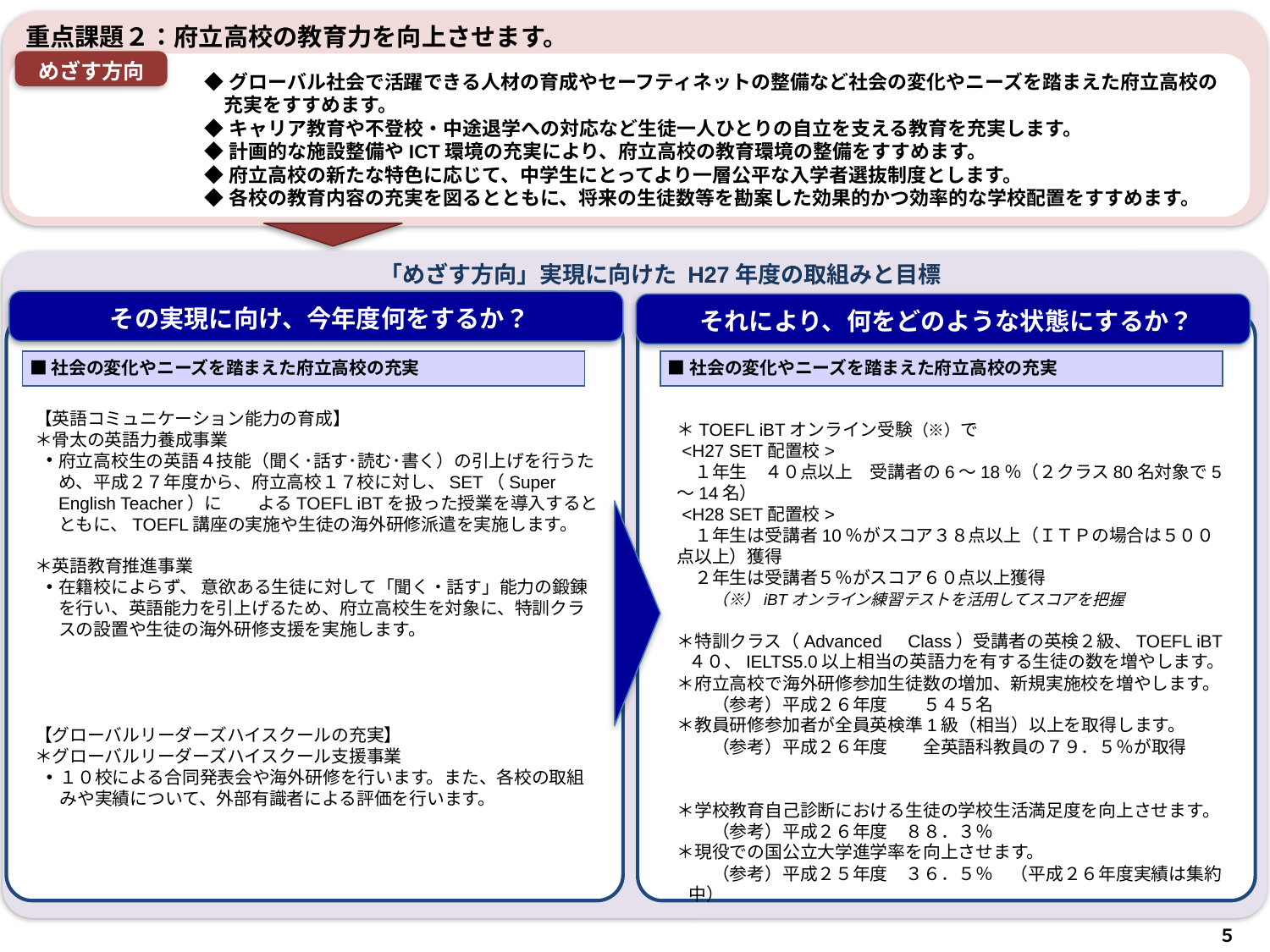

重点課題２：府立高校の教育力を向上させます。
めざす方向
◆グローバル社会で活躍できる人材の育成やセーフティネットの整備など社会の変化やニーズを踏まえた府立高校の
　充実をすすめます。
◆キャリア教育や不登校・中途退学への対応など生徒一人ひとりの自立を支える教育を充実します。
◆計画的な施設整備やICT環境の充実により、府立高校の教育環境の整備をすすめます。
◆府立高校の新たな特色に応じて、中学生にとってより一層公平な入学者選抜制度とします。
◆各校の教育内容の充実を図るとともに、将来の生徒数等を勘案した効果的かつ効率的な学校配置をすすめます。

　　 「めざす方向」実現に向けた H27年度の取組みと目標
その実現に向け、今年度何をするか？
それにより、何をどのような状態にするか？

■社会の変化やニーズを踏まえた府立高校の充実
■社会の変化やニーズを踏まえた府立高校の充実

＊TOEFL iBTオンライン受験（※）で
 <H27 SET配置校>
　１年生　４０点以上　受講者の6～18％（２クラス80名対象で5～14名）
 <H28 SET配置校>
　１年生は受講者10％がスコア３８点以上（ＩＴＰの場合は５００点以上）獲得
　２年生は受講者５％がスコア６０点以上獲得
　　（※）iBTオンライン練習テストを活用してスコアを把握

＊特訓クラス（Advanced　Class）受講者の英検２級、TOEFL iBT４０、IELTS5.0以上相当の英語力を有する生徒の数を増やします。
＊府立高校で海外研修参加生徒数の増加、新規実施校を増やします。
　　（参考）平成２６年度　　５４５名
＊教員研修参加者が全員英検準1級（相当）以上を取得します。
　　（参考）平成２６年度　　全英語科教員の７９．５％が取得

＊学校教育自己診断における生徒の学校生活満足度を向上させます。
　　（参考）平成２６年度　８８．３％
＊現役での国公立大学進学率を向上させます。
　　（参考）平成２５年度　３６．５％　（平成２６年度実績は集約中）

【英語コミュニケーション能力の育成】
＊骨太の英語力養成事業
府立高校生の英語４技能（聞く･話す･読む･書く）の引上げを行うため、平成２７年度から、府立高校１７校に対し、SET（Super English Teacher）に　　よるTOEFL iBTを扱った授業を導入するとともに、TOEFL講座の実施や生徒の海外研修派遣を実施します。

＊英語教育推進事業
在籍校によらず、 意欲ある生徒に対して「聞く・話す」能力の鍛錬を行い、英語能力を引上げるため、府立高校生を対象に、特訓クラスの設置や生徒の海外研修支援を実施します。

【グローバルリーダーズハイスクールの充実】
＊グローバルリーダーズハイスクール支援事業
１０校による合同発表会や海外研修を行います。また、各校の取組みや実績について、外部有識者による評価を行います。

４
５